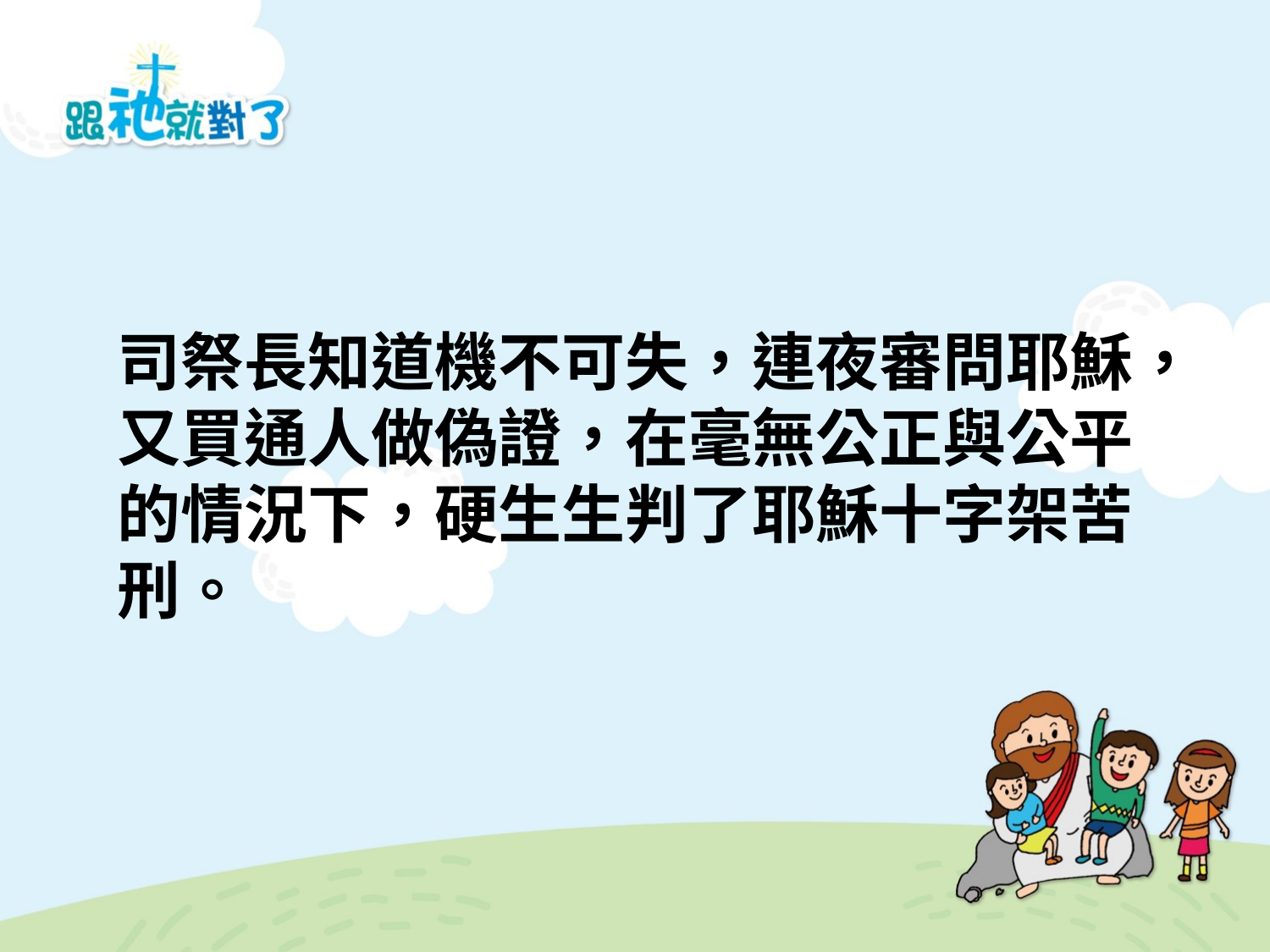

司祭長知道機不可失，連夜審問耶穌，又買通人做偽證，在毫無公正與公平的情況下，硬生生判了耶穌十字架苦刑。